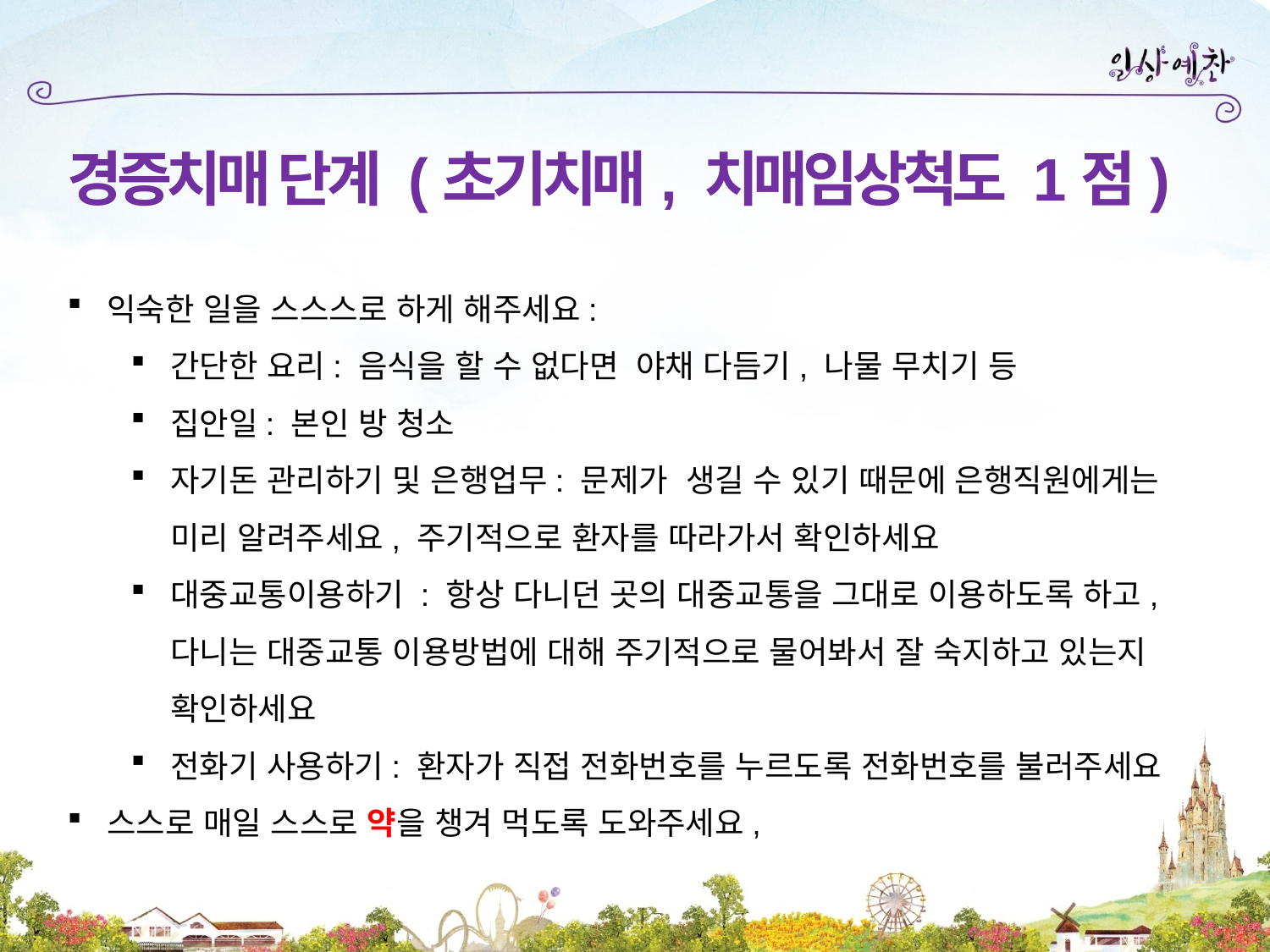

경증치매 단계 (초기치매, 치매임상척도 1점)

익숙한 일을 스스스로 하게 해주세요:
간단한 요리: 음식을 할 수 없다면  야채 다듬기, 나물 무치기 등
집안일: 본인 방 청소
자기돈 관리하기 및 은행업무: 문제가  생길 수 있기 때문에 은행직원에게는 미리 알려주세요, 주기적으로 환자를 따라가서 확인하세요
대중교통이용하기 : 항상 다니던 곳의 대중교통을 그대로 이용하도록 하고, 다니는 대중교통 이용방법에 대해 주기적으로 물어봐서 잘 숙지하고 있는지 확인하세요
전화기 사용하기: 환자가 직접 전화번호를 누르도록 전화번호를 불러주세요
스스로 매일 스스로 약을 챙겨 먹도록 도와주세요,